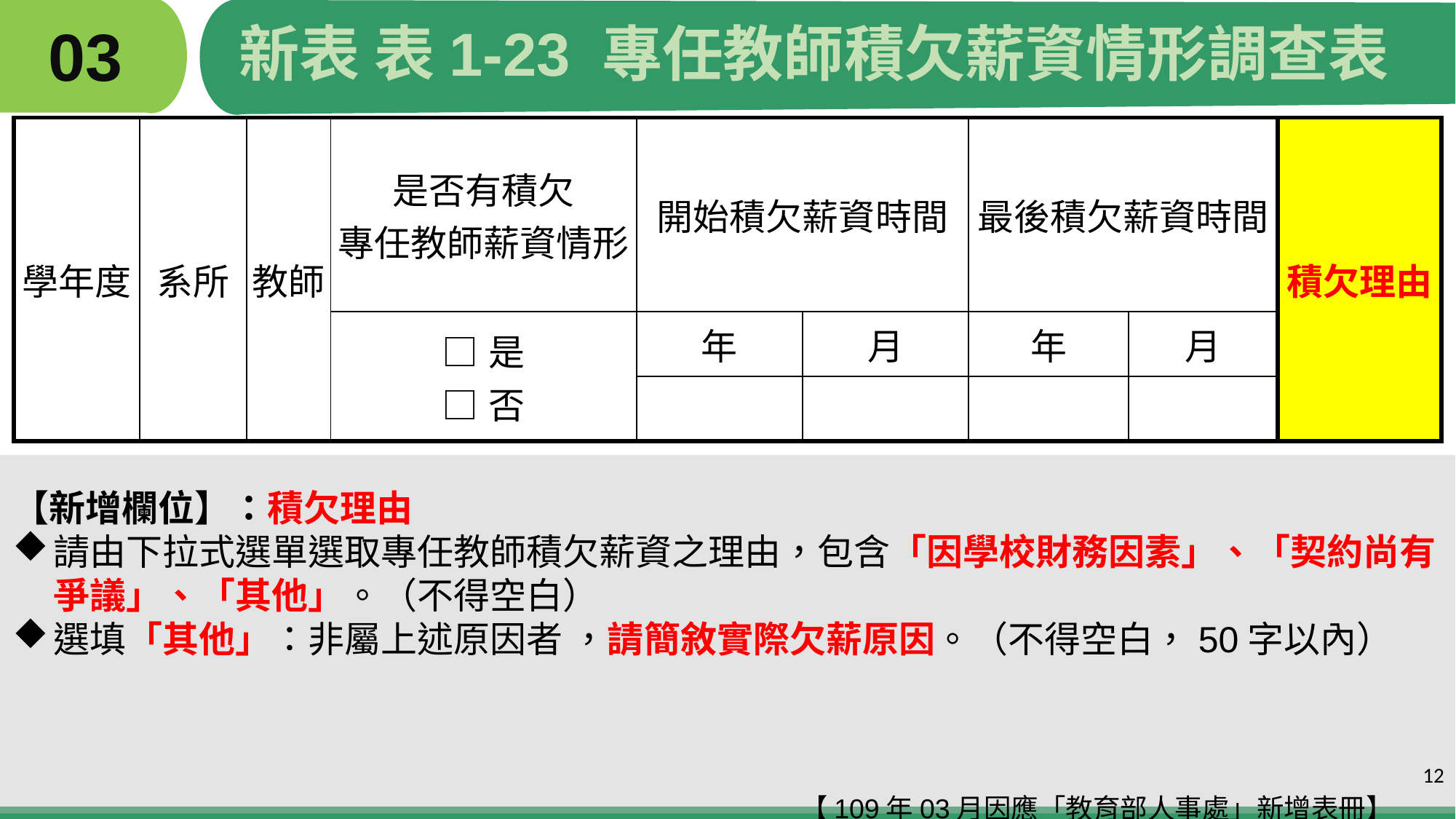

# 03
新表 表1-23 專任教師積欠薪資情形調查表
| 學年度 | 系所 | 教師 | 是否有積欠 專任教師薪資情形 | 開始積欠薪資時間 |  | 最後積欠薪資時間 |  | 積欠理由 |
| --- | --- | --- | --- | --- | --- | --- | --- | --- |
|  |  |  | □是 □否 | 年 | 月 | 年 | 月 |  |
|  |  |  |  |  |  |  |  |  |
【新增欄位】：積欠理由
請由下拉式選單選取專任教師積欠薪資之理由，包含「因學校財務因素」、「契約尚有爭議」、「其他」。（不得空白）
選填「其他」：非屬上述原因者 ，請簡敘實際欠薪原因。（不得空白，50字以內）

                                                                                                                      【109年03月因應「教育部人事處」新增表冊】

12